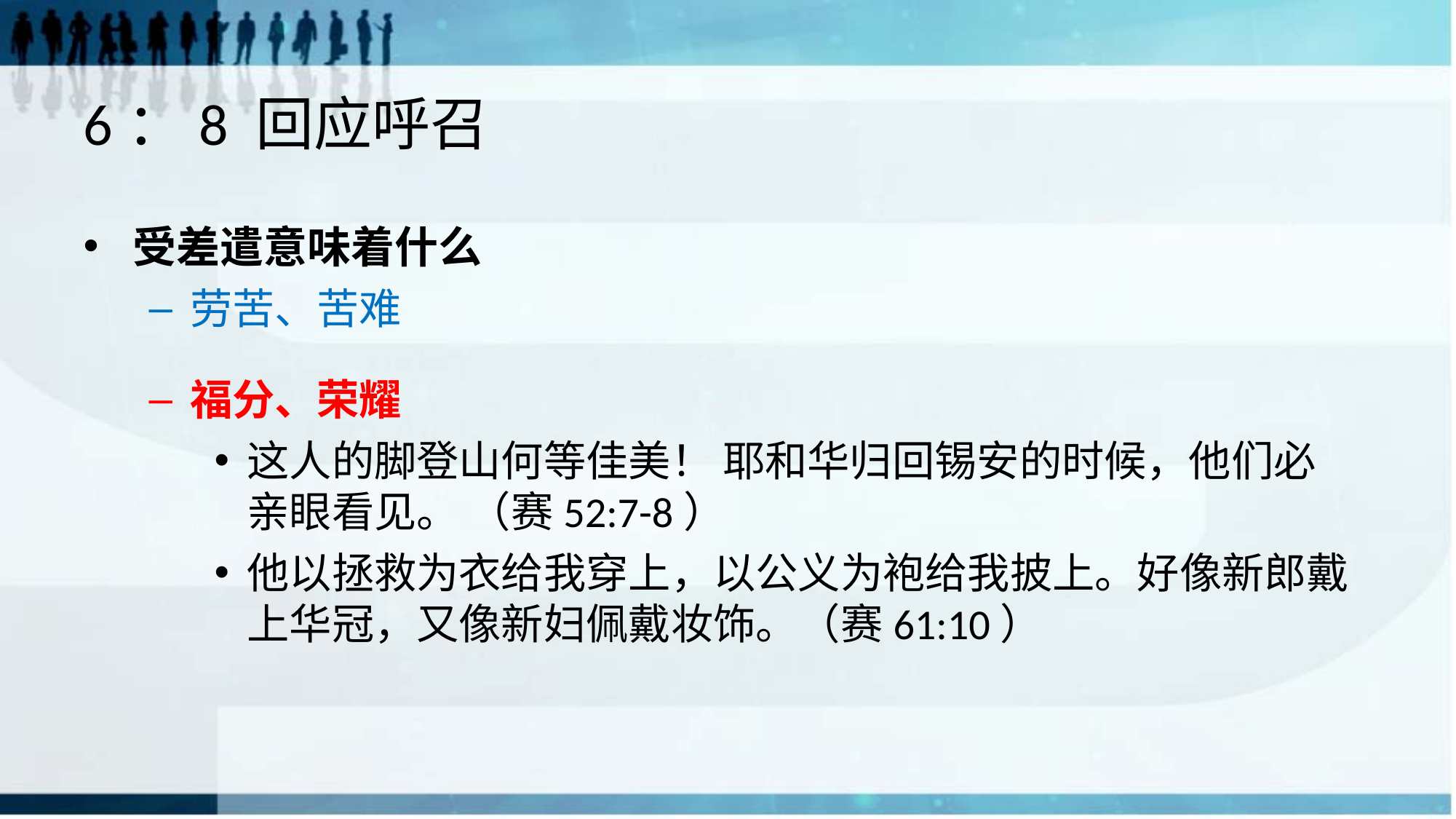

# 6：8 回应呼召
受差遣意味着什么
劳苦、苦难
福分、荣耀
这人的脚登山何等佳美！ 耶和华归回锡安的时候，他们必亲眼看见。 （赛52:7-8）
他以拯救为衣给我穿上，以公义为袍给我披上。好像新郎戴上华冠，又像新妇佩戴妆饰。（赛61:10）